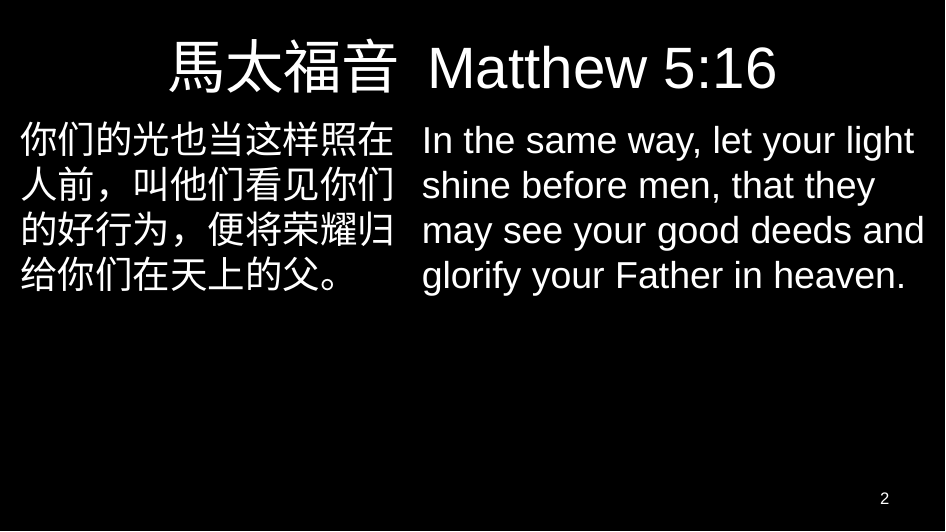

# 馬太福音 Matthew 5:16
你们的光也当这样照在人前，叫他们看见你们的好行为，便将荣耀归给你们在天上的父。
In the same way, let your light shine before men, that they may see your good deeds and glorify your Father in heaven.
2